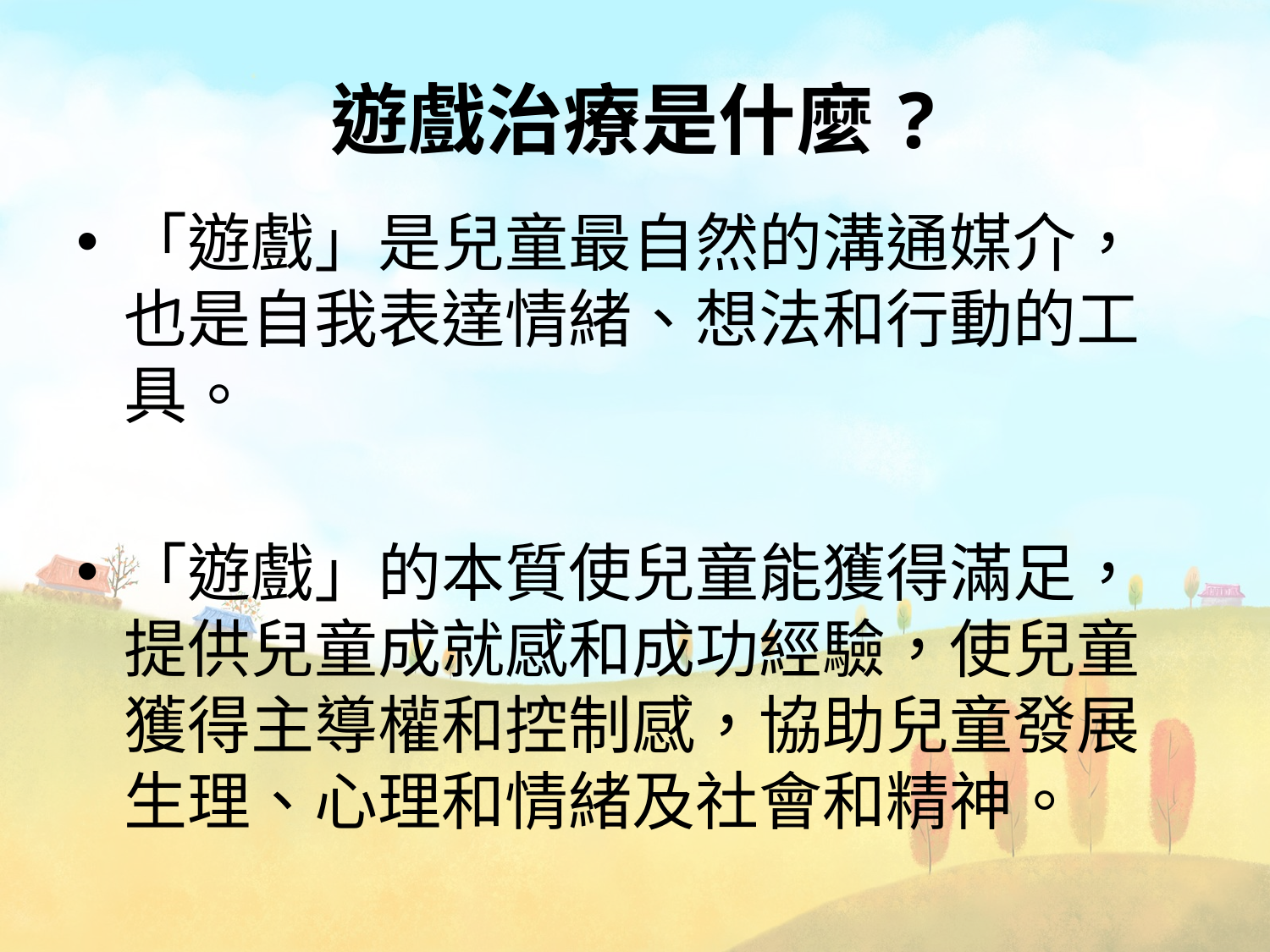

# 遊戲治療是什麼?
「遊戲」是兒童最自然的溝通媒介，也是自我表達情緒、想法和行動的工具。

「遊戲」的本質使兒童能獲得滿足，提供兒童成就感和成功經驗，使兒童獲得主導權和控制感，協助兒童發展生理、心理和情緒及社會和精神。